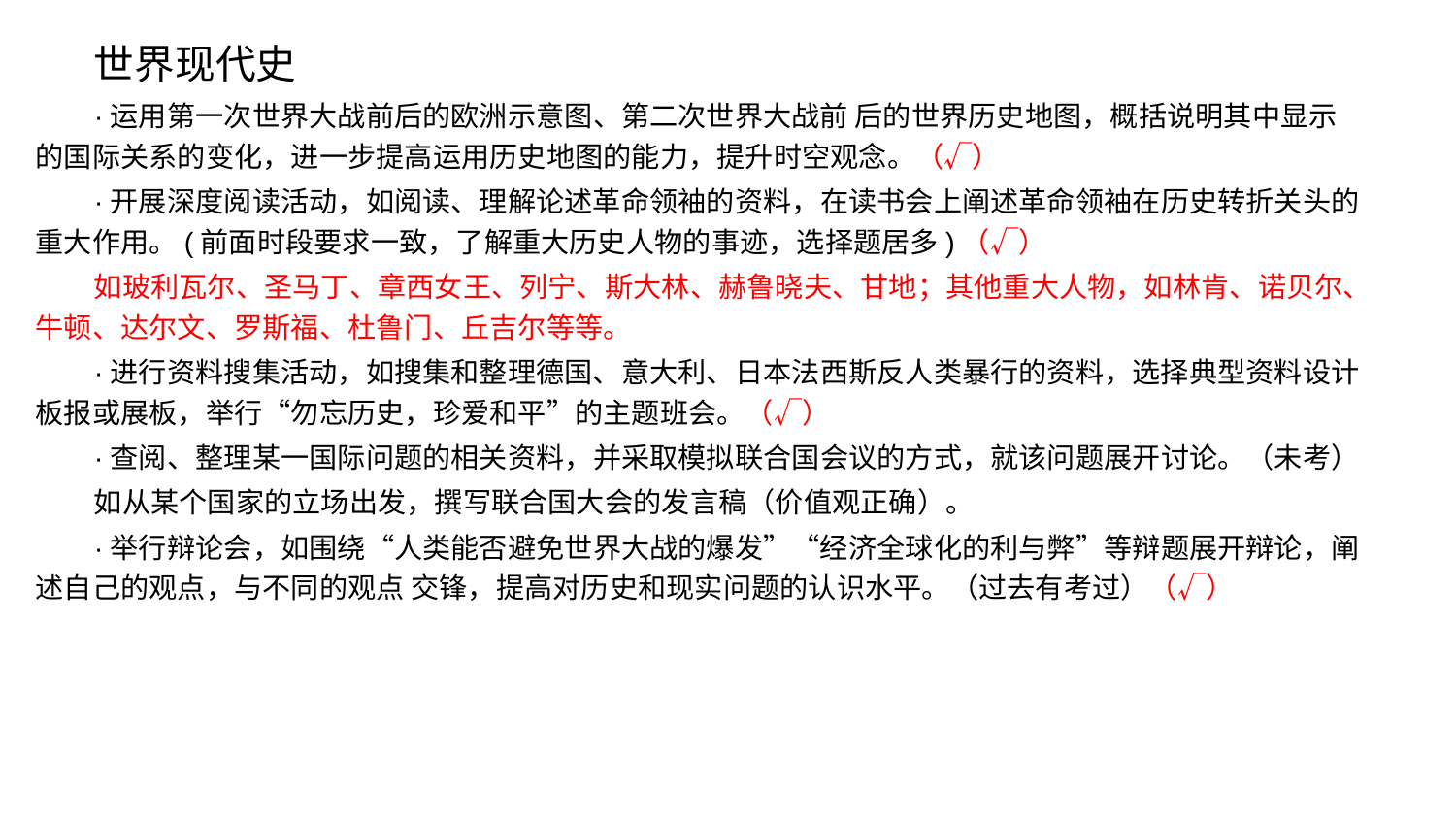

世界现代史
·运用第一次世界大战前后的欧洲示意图、第二次世界大战前 后的世界历史地图，概括说明其中显示的国际关系的变化，进一步提高运用历史地图的能力，提升时空观念。（√）
·开展深度阅读活动，如阅读、理解论述革命领袖的资料，在读书会上阐述革命领袖在历史转折关头的重大作用。(前面时段要求一致，了解重大历史人物的事迹，选择题居多)（√）
如玻利瓦尔、圣马丁、章西女王、列宁、斯大林、赫鲁晓夫、甘地；其他重大人物，如林肯、诺贝尔、牛顿、达尔文、罗斯福、杜鲁门、丘吉尔等等。
·进行资料搜集活动，如搜集和整理德国、意大利、日本法西斯反人类暴行的资料，选择典型资料设计板报或展板，举行“勿忘历史，珍爱和平”的主题班会。（√）
·查阅、整理某一国际问题的相关资料，并采取模拟联合国会议的方式，就该问题展开讨论。（未考）
如从某个国家的立场出发，撰写联合国大会的发言稿（价值观正确）。
·举行辩论会，如围绕“人类能否避免世界大战的爆发”“经济全球化的利与弊”等辩题展开辩论，阐述自己的观点，与不同的观点 交锋，提高对历史和现实问题的认识水平。（过去有考过）（√）